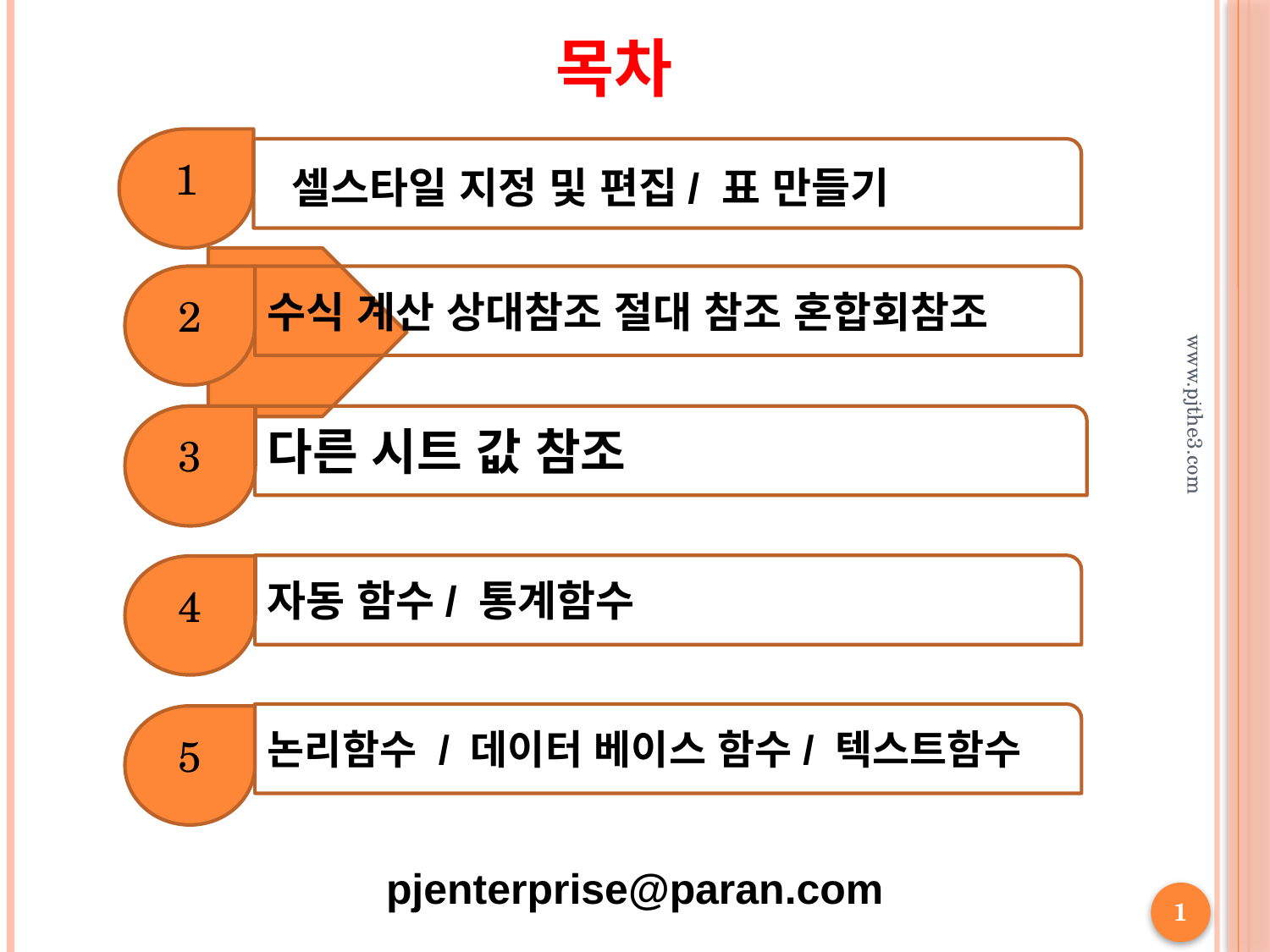

목차

1
 셀스타일 지정 및 편집/ 표 만들기

2
수식 계산 상대참조 절대 참조 혼합회참조
3
다른 시트 값 참조
www.pjthe3.com
자동 함수/ 통계함수
4
논리함수 / 데이터 베이스 함수/ 텍스트함수
5
pjenterprise@paran.com
1